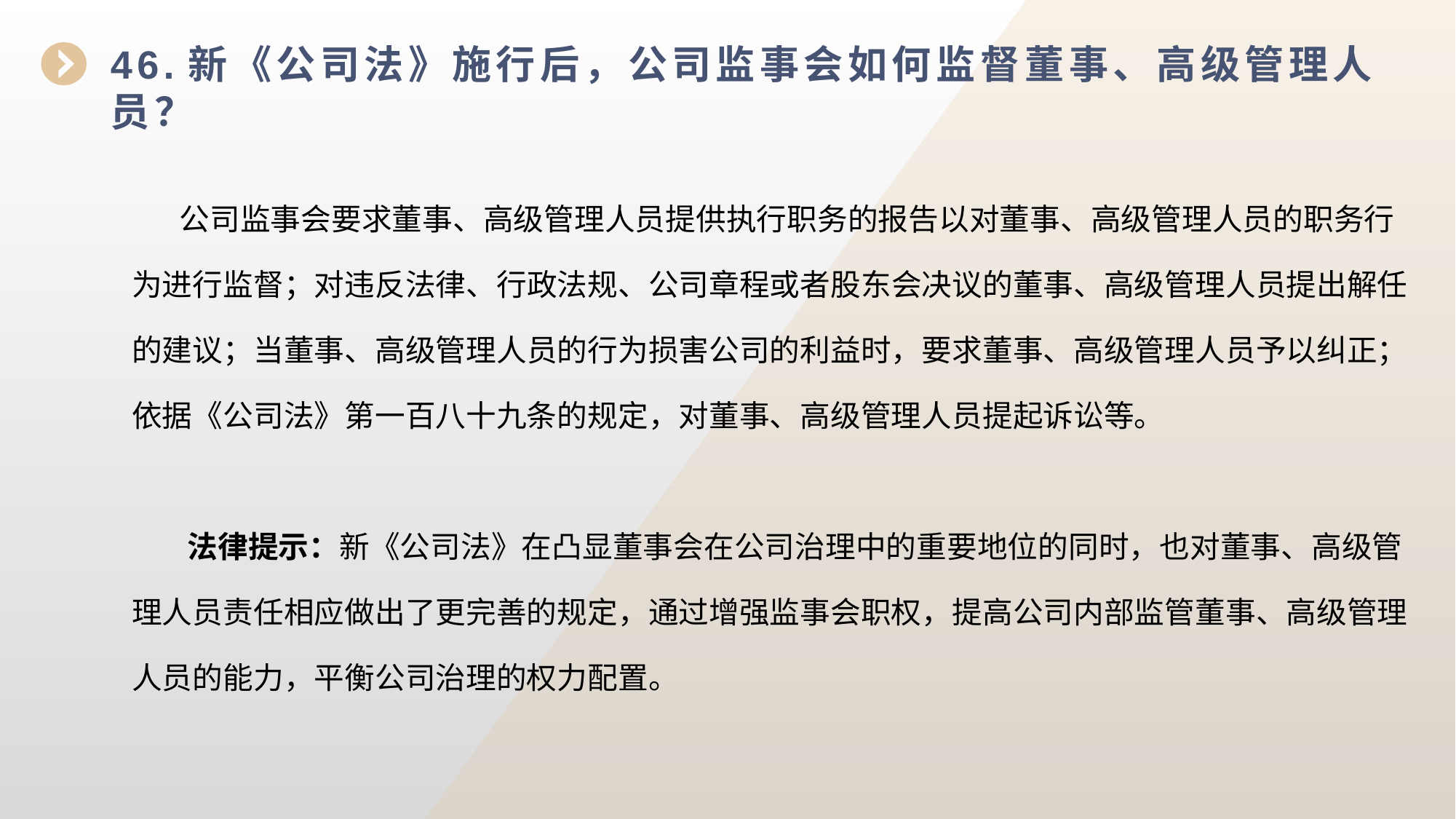

46.新《公司法》施行后，公司监事会如何监督董事、高级管理人员？

      公司监事会要求董事、高级管理人员提供执行职务的报告以对董事、高级管理人员的职务行为进行监督；对违反法律、行政法规、公司章程或者股东会决议的董事、高级管理人员提出解任的建议；当董事、高级管理人员的行为损害公司的利益时，要求董事、高级管理人员予以纠正；依据《公司法》第一百八十九条的规定，对董事、高级管理人员提起诉讼等。

       法律提示：新《公司法》在凸显董事会在公司治理中的重要地位的同时，也对董事、高级管理人员责任相应做出了更完善的规定，通过增强监事会职权，提高公司内部监管董事、高级管理人员的能力，平衡公司治理的权力配置。